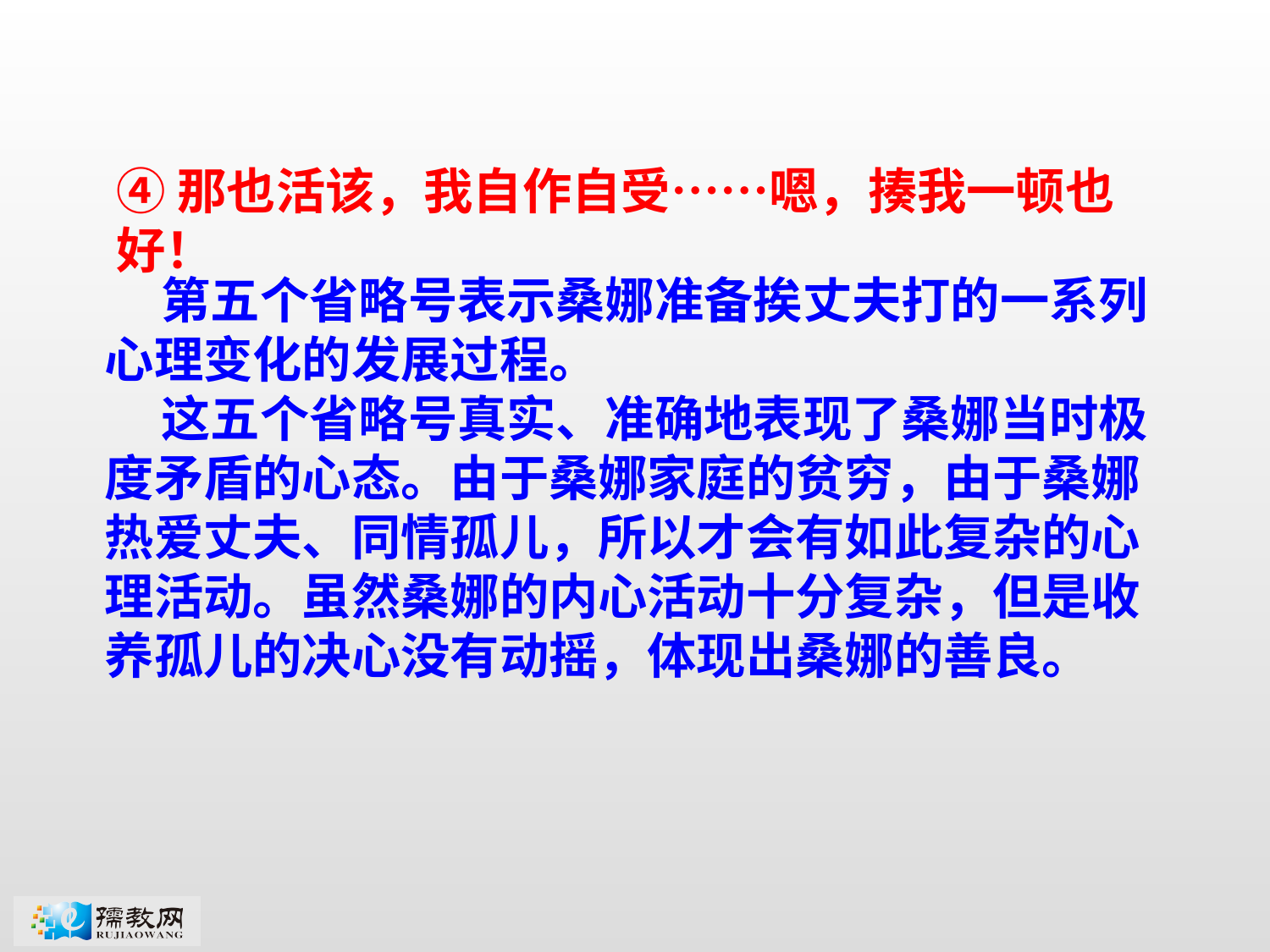

④那也活该，我自作自受……嗯，揍我一顿也好！
    第五个省略号表示桑娜准备挨丈夫打的一系列心理变化的发展过程。
    这五个省略号真实、准确地表现了桑娜当时极度矛盾的心态。由于桑娜家庭的贫穷，由于桑娜热爱丈夫、同情孤儿，所以才会有如此复杂的心理活动。虽然桑娜的内心活动十分复杂，但是收养孤儿的决心没有动摇，体现出桑娜的善良。